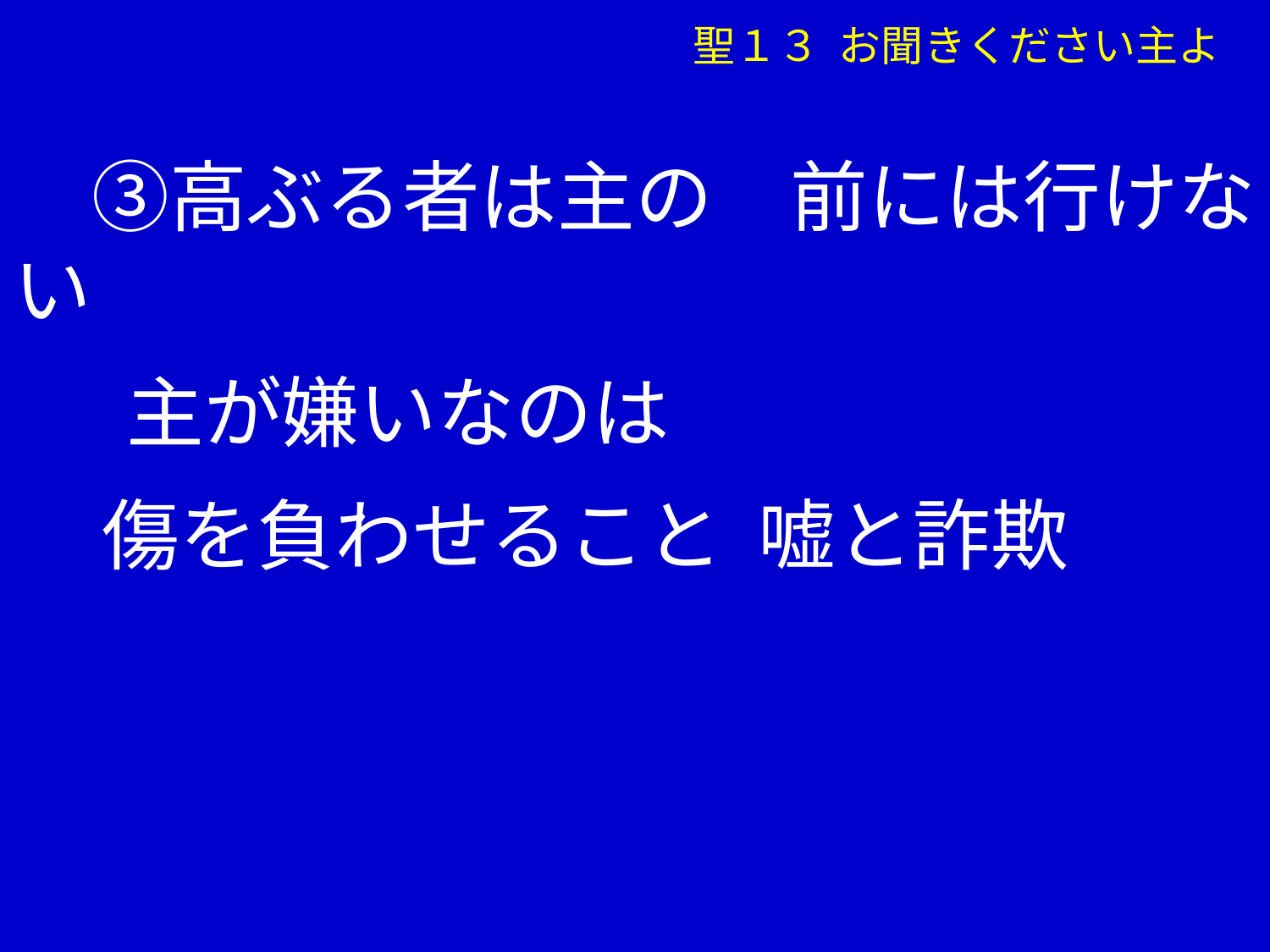

聖１３  お聞きください主よ
　③高ぶる者は主の　前には行けない
　  主が嫌いなのは
    傷を負わせること  嘘と詐欺